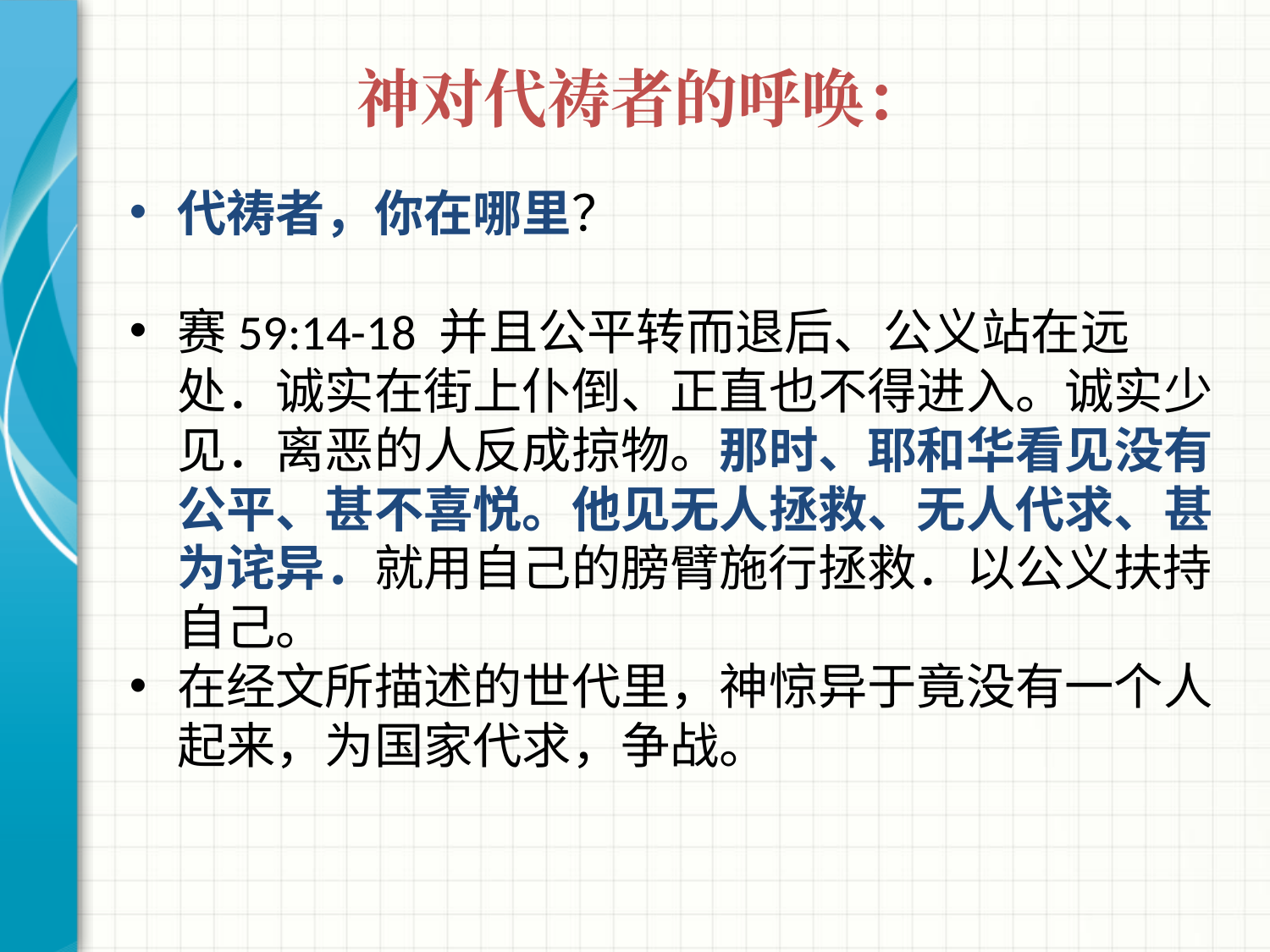

# 神对代祷者的呼唤：

代祷者，你在哪里？

赛59:14-18 并且公平转而退后、公义站在远处．诚实在街上仆倒、正直也不得进入。诚实少见．离恶的人反成掠物。那时、耶和华看见没有公平、甚不喜悦。他见无人拯救、无人代求、甚为诧异．就用自己的膀臂施行拯救．以公义扶持自己。
在经文所描述的世代里，神惊异于竟没有一个人起来，为国家代求，争战。